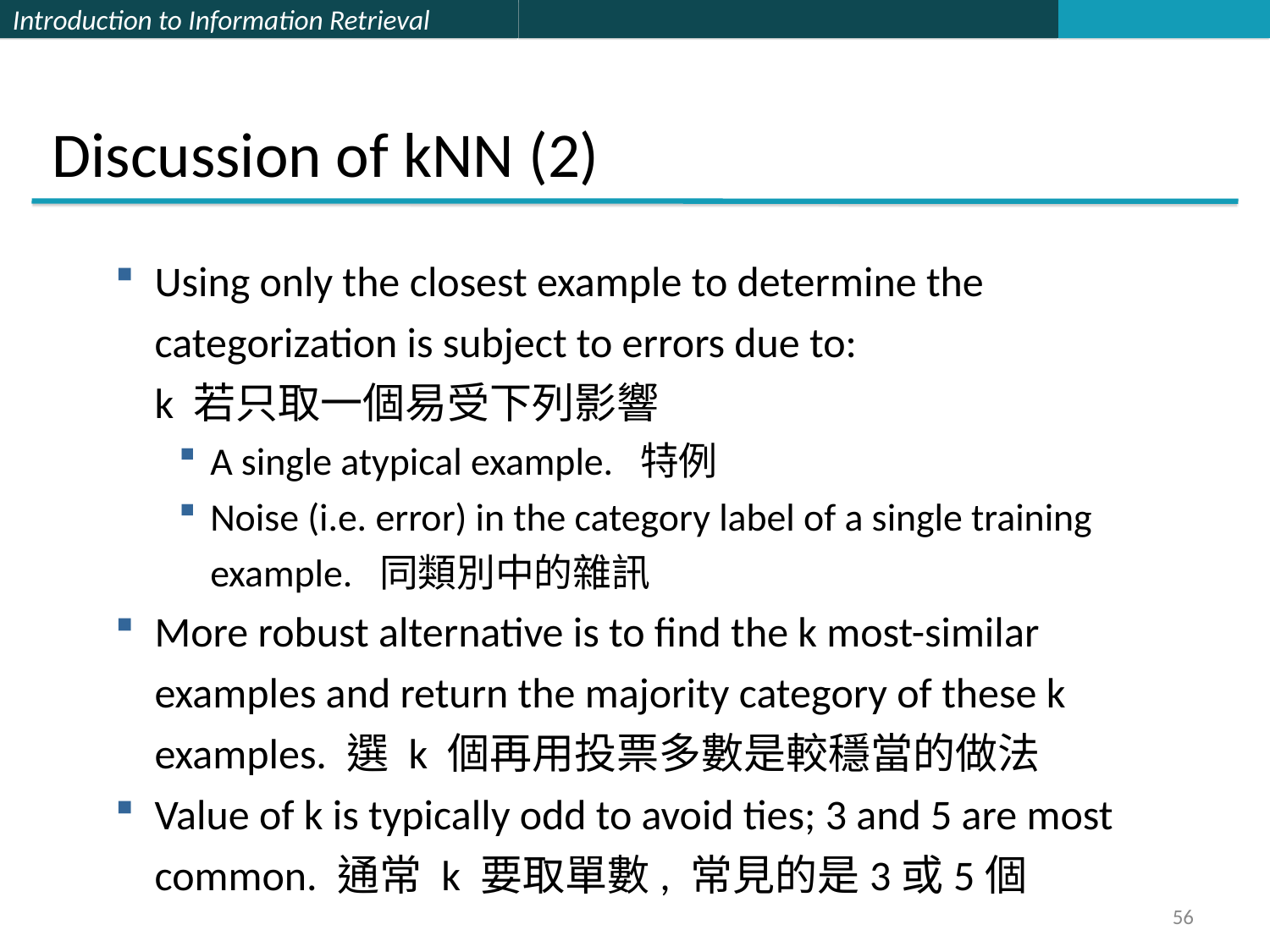

Discussion of kNN (2)
Using only the closest example to determine the categorization is subject to errors due to:
	k 若只取一個易受下列影響
A single atypical example.  特例
Noise (i.e. error) in the category label of a single training example.  同類別中的雜訊
More robust alternative is to find the k most-similar examples and return the majority category of these k examples. 選 k 個再用投票多數是較穩當的做法
Value of k is typically odd to avoid ties; 3 and 5 are most common. 通常 k 要取單數, 常見的是3或5個
56